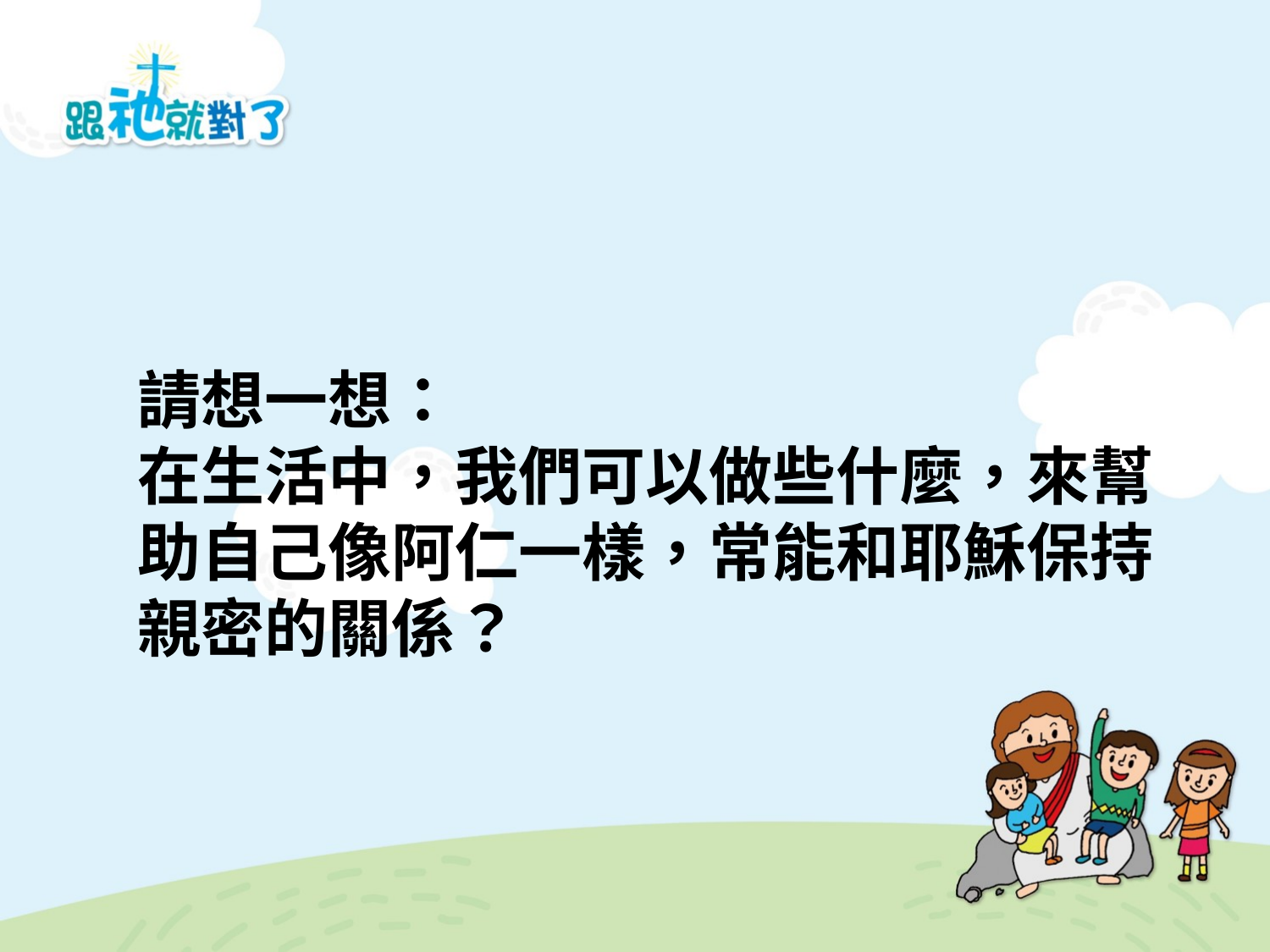

請想一想：
在生活中，我們可以做些什麼，來幫助自己像阿仁一樣，常能和耶穌保持親密的關係？